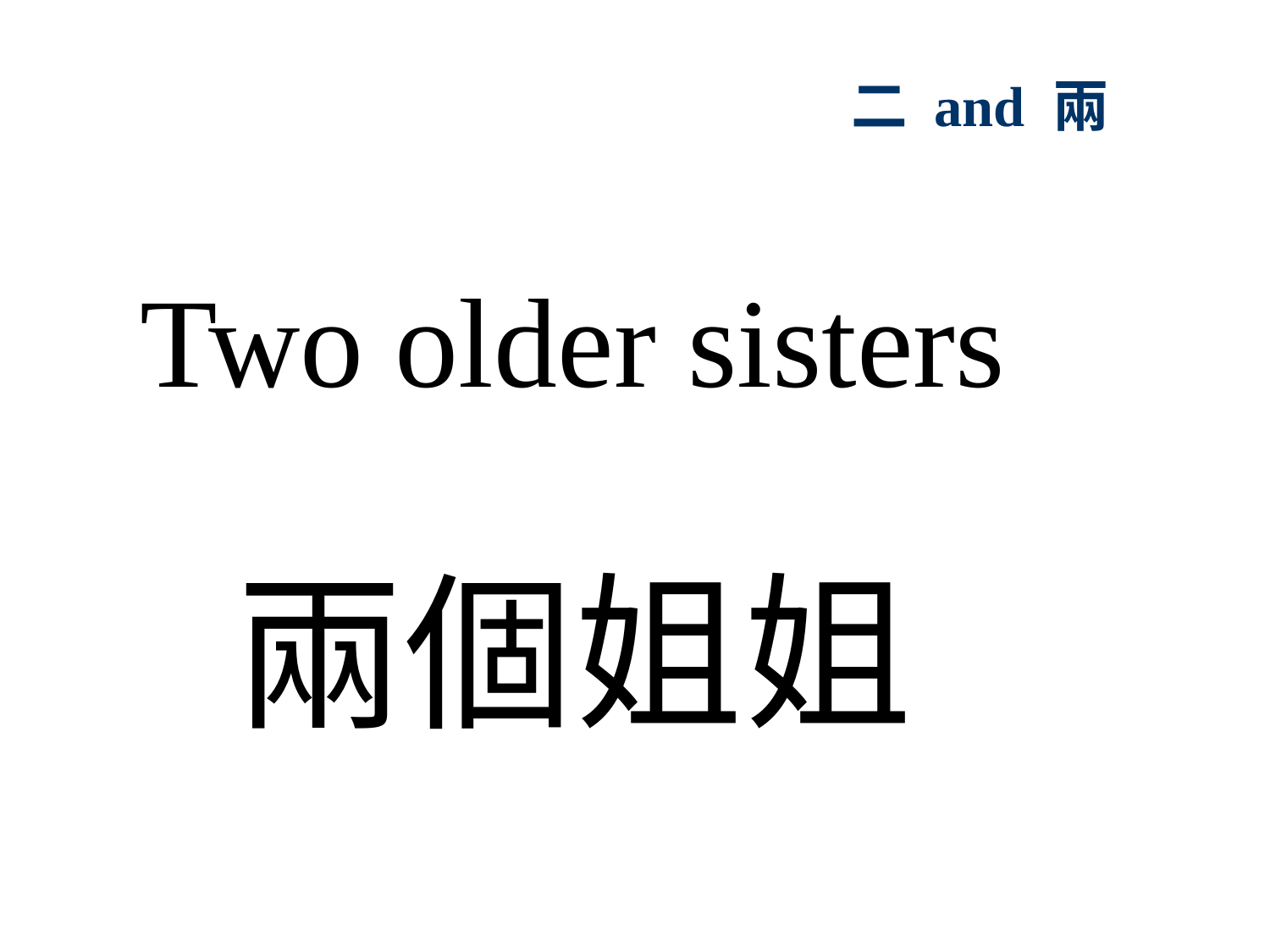

# 二 and 兩
Two older sisters
兩個姐姐